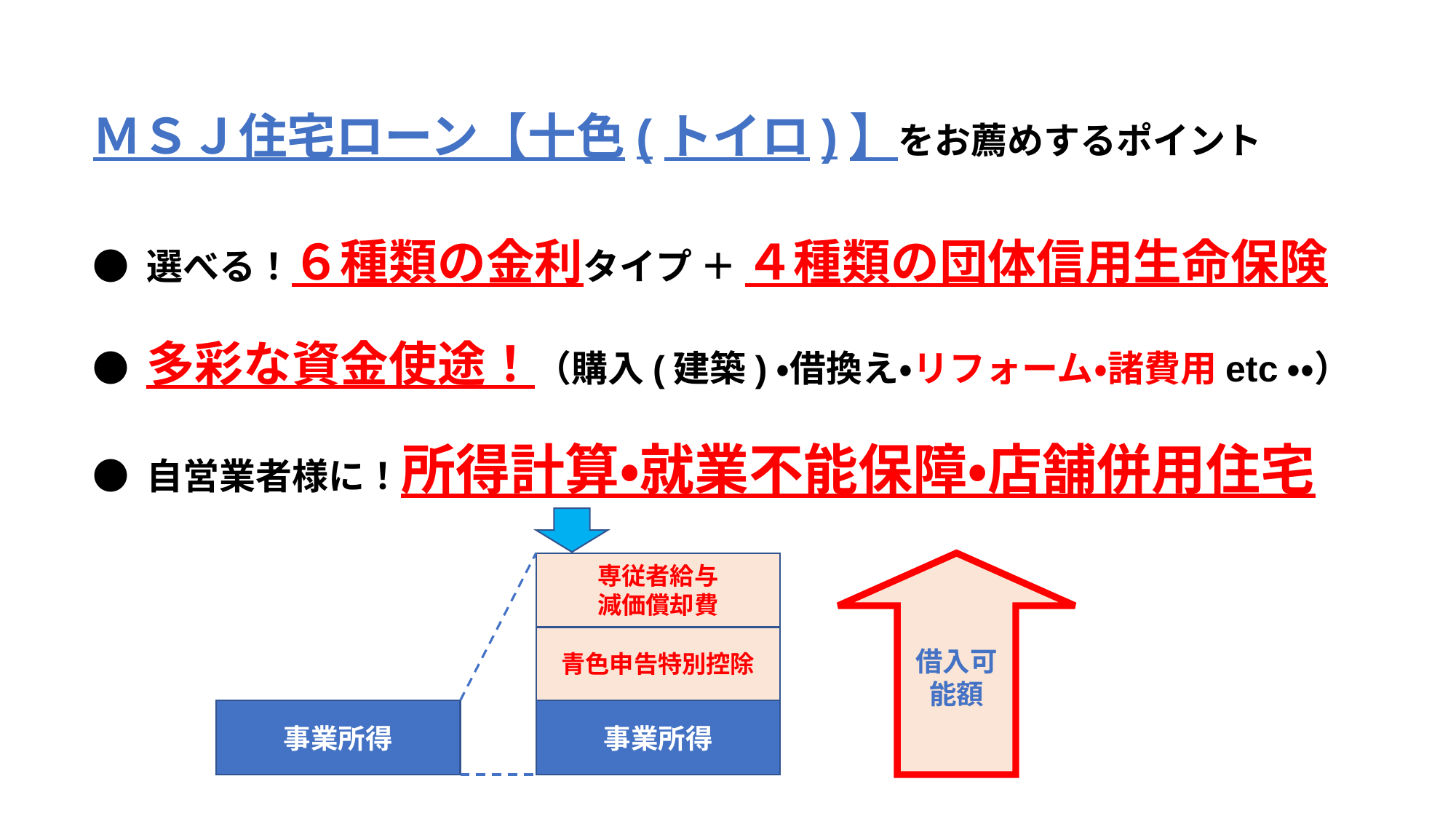

ＭＳＪ住宅ローン【十色(トイロ)】をお薦めするポイント
● 選べる！６種類の金利タイプ ＋ ４種類の団体信用生命保険

● 多彩な資金使途！（購入(建築)・借換え・リフォーム・諸費用etc・・）

● 自営業者様に！所得計算・就業不能保障・店舗併用住宅

借入可能額
専従者給与
減価償却費
青色申告特別控除
事業所得
事業所得